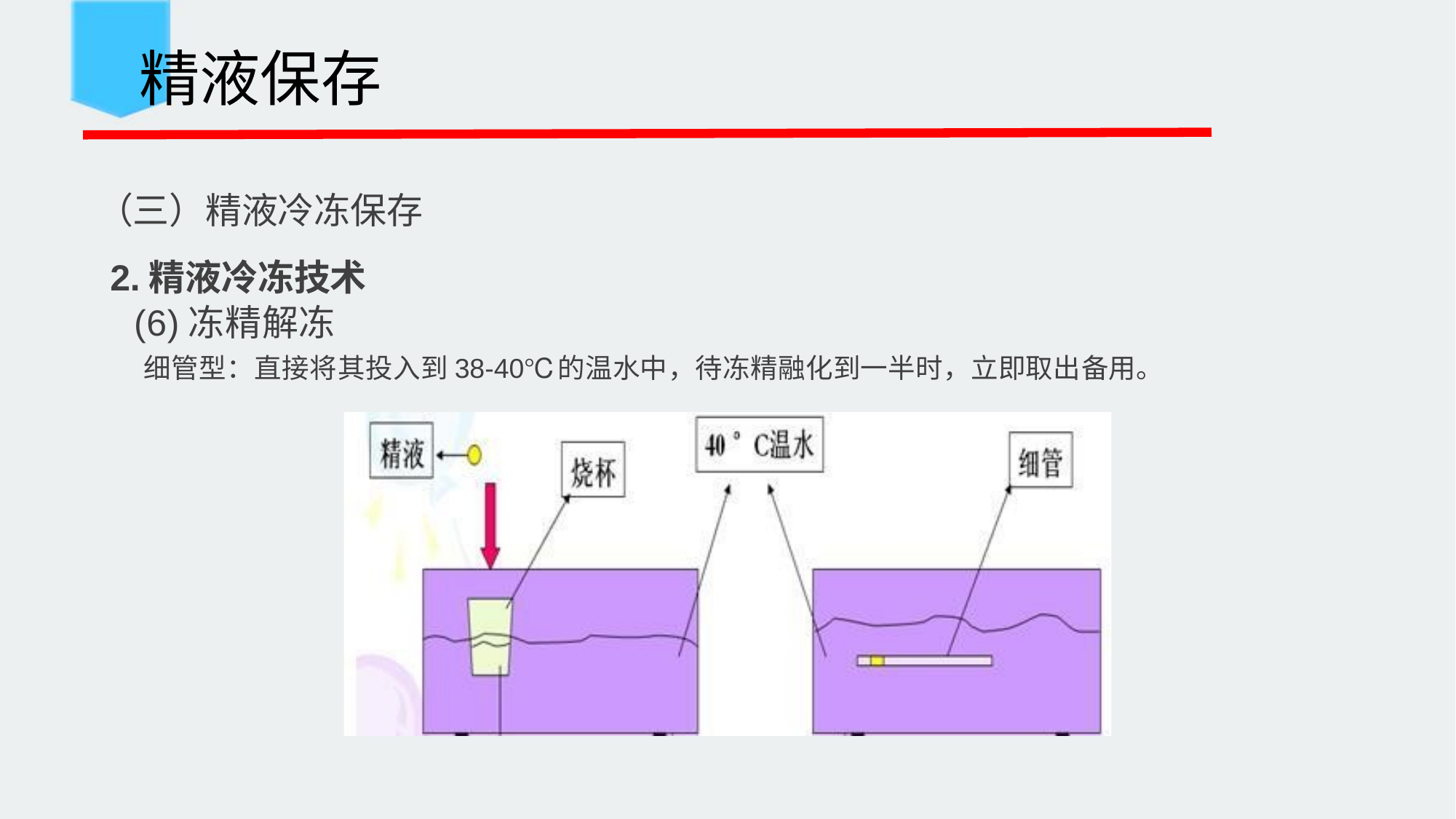

精液保存
 （三）精液冷冻保存
   2.精液冷冻技术

(6)冻精解冻

细管型：直接将其投入到38-40℃的温水中，待冻精融化到一半时，立即取出备用。